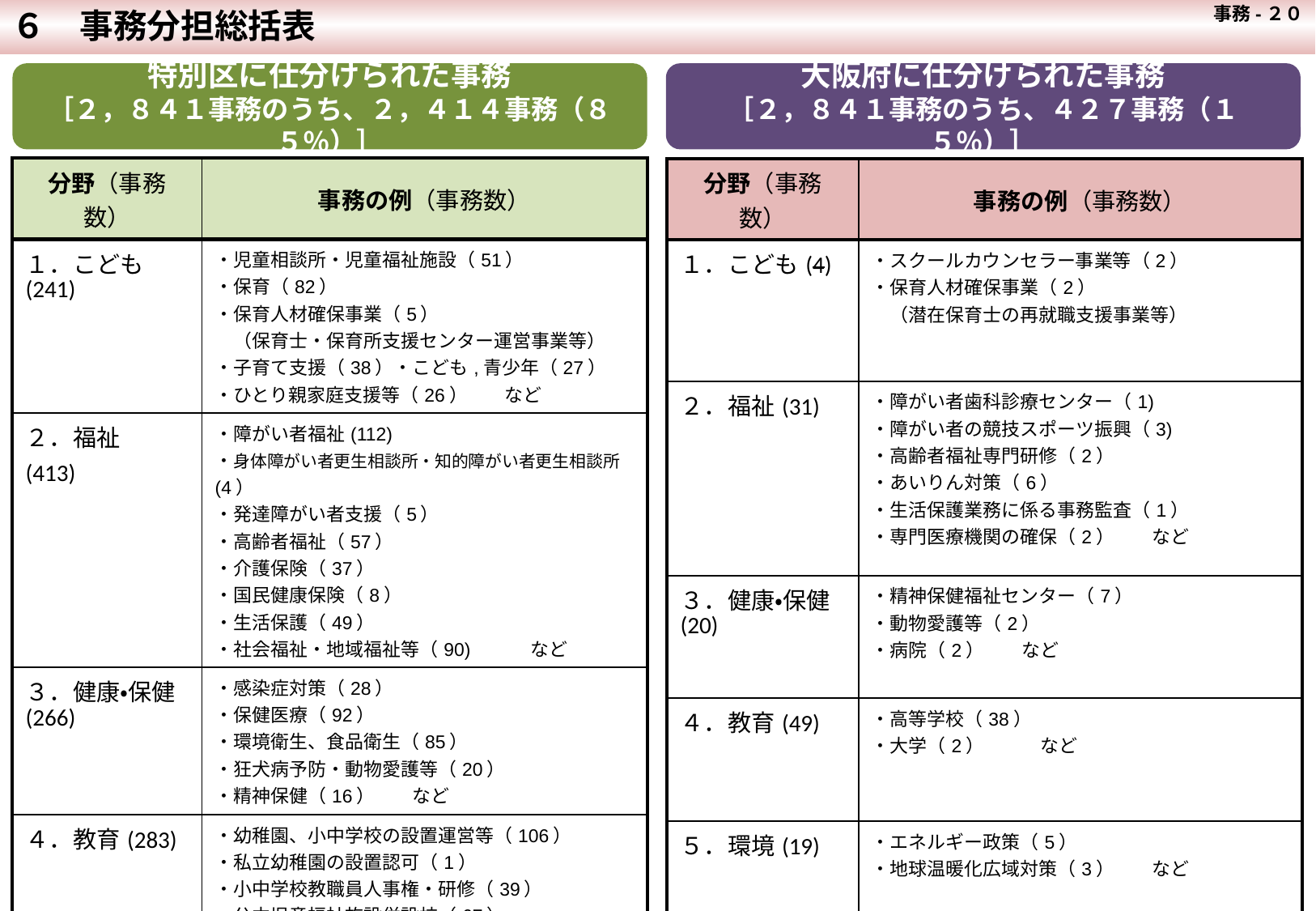

６　事務分担総括表
 事務-２０
特別区に仕分けられた事務
［２，８４１事務のうち、２，４１４事務（８５％）］
大阪府に仕分けられた事務
［２，８４１事務のうち、４２７事務（１５％）］
| 分野（事務数） | 事務の例（事務数） |
| --- | --- |
| １．こども(241) | ・児童相談所・児童福祉施設（51） ・保育（82） ・保育人材確保事業（5） 　（保育士・保育所支援センター運営事業等） ・子育て支援（38）・こども,青少年（27） ・ひとり親家庭支援等（26）　　など |
| ２．福祉(413) | ・障がい者福祉(112) ・身体障がい者更生相談所・知的障がい者更生相談所(4） ・発達障がい者支援（5） ・高齢者福祉（57） ・介護保険（37） ・国民健康保険（8） ・生活保護（49） ・社会福祉・地域福祉等（90)　　　など |
| ３．健康・保健(266) | ・感染症対策（28） ・保健医療（92） ・環境衛生、食品衛生（85） ・狂犬病予防・動物愛護等（20） ・精神保健（16）　　など |
| ４．教育(283) | ・幼稚園、小中学校の設置運営等（106） ・私立幼稚園の設置認可（1）　 ・小中学校教職員人事権・研修（39） ・公立児童福祉施設併設校（67） ・文化財保護（9）　・生涯学習（18）など |
| ５．環境(254) | ・環境監視規制等（81） ・廃棄物処理（94） ・斎場霊園（9） ・地球温暖化対策（16） ・エネルギー政策推進等（2）　　など |
| 分野（事務数） | 事務の例（事務数） |
| --- | --- |
| １．こども(4) | ・スクールカウンセラー事業等（2） ・保育人材確保事業（2） 　（潜在保育士の再就職支援事業等） |
| ２．福祉(31) | ・障がい者歯科診療センター（1) ・障がい者の競技スポーツ振興（3) ・高齢者福祉専門研修（2） ・あいりん対策（6）　 ・生活保護業務に係る事務監査（1） ・専門医療機関の確保（2）　　など |
| ３．健康・保健(20) | ・精神保健福祉センター（7） ・動物愛護等（2） ・病院（2）　　など |
| ４．教育(49) | ・高等学校（38） ・大学（2）　　　など |
| ５．環境(19) | ・エネルギー政策（5） ・地球温暖化広域対策（3）　　など |